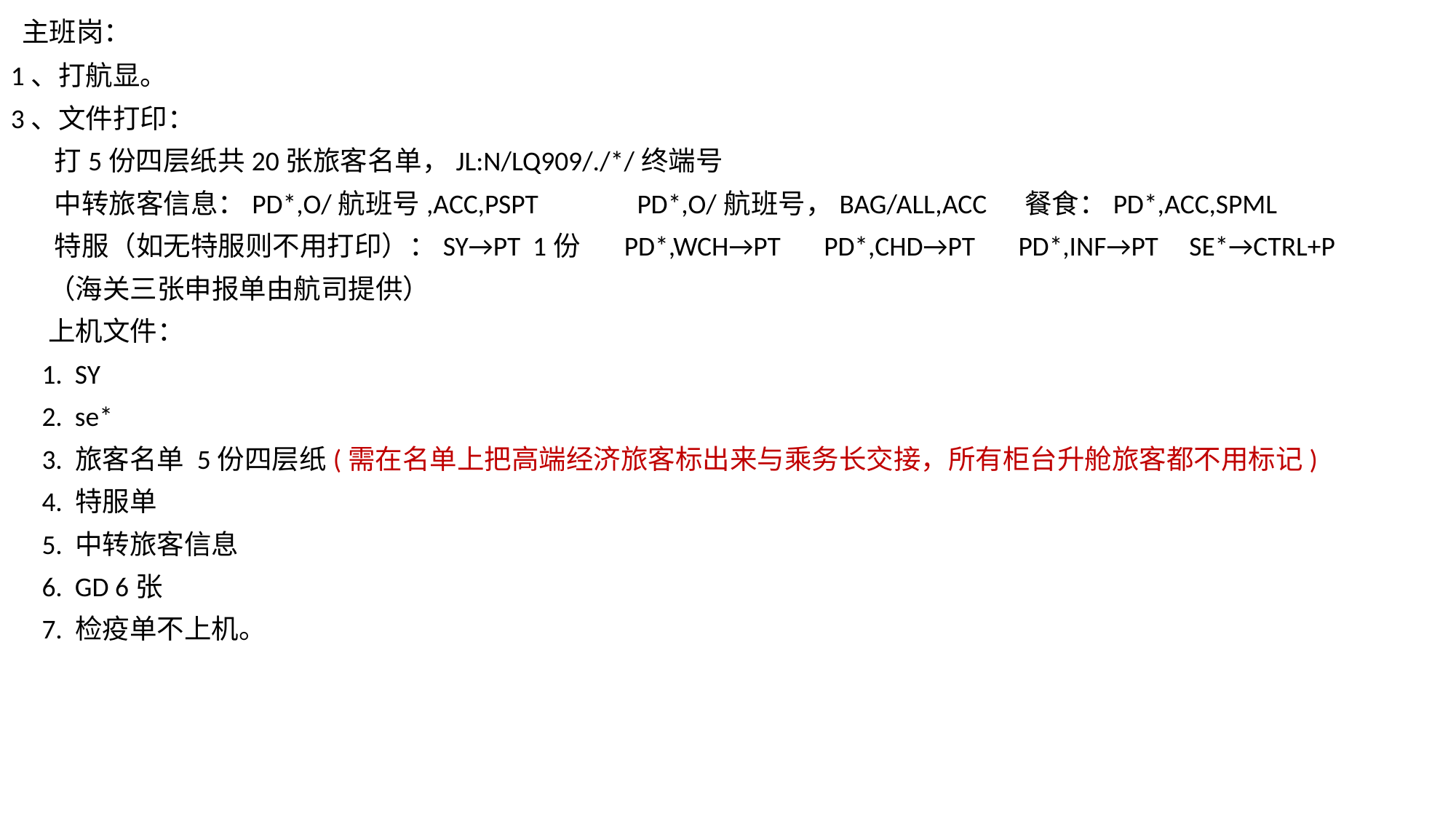

主班岗：
1、打航显。
3、文件打印：
      打5份四层纸共20张旅客名单，JL:N/LQ909/./*/终端号
      中转旅客信息：PD*,O/航班号,ACC,PSPT                PD*,O/航班号，BAG/ALL,ACC     餐食：PD*,ACC,SPML
      特服（如无特服则不用打印）：SY→PT  1份      PD*,WCH→PT       PD*,CHD→PT       PD*,INF→PT     SE*→CTRL+P
     （海关三张申报单由航司提供）
     上机文件：
     1.  SY
     2.  se*
     3. 旅客名单 5份四层纸(需在名单上把高端经济旅客标出来与乘务长交接，所有柜台升舱旅客都不用标记)
     4. 特服单
     5. 中转旅客信息
     6.  GD 6张
     7. 检疫单不上机。